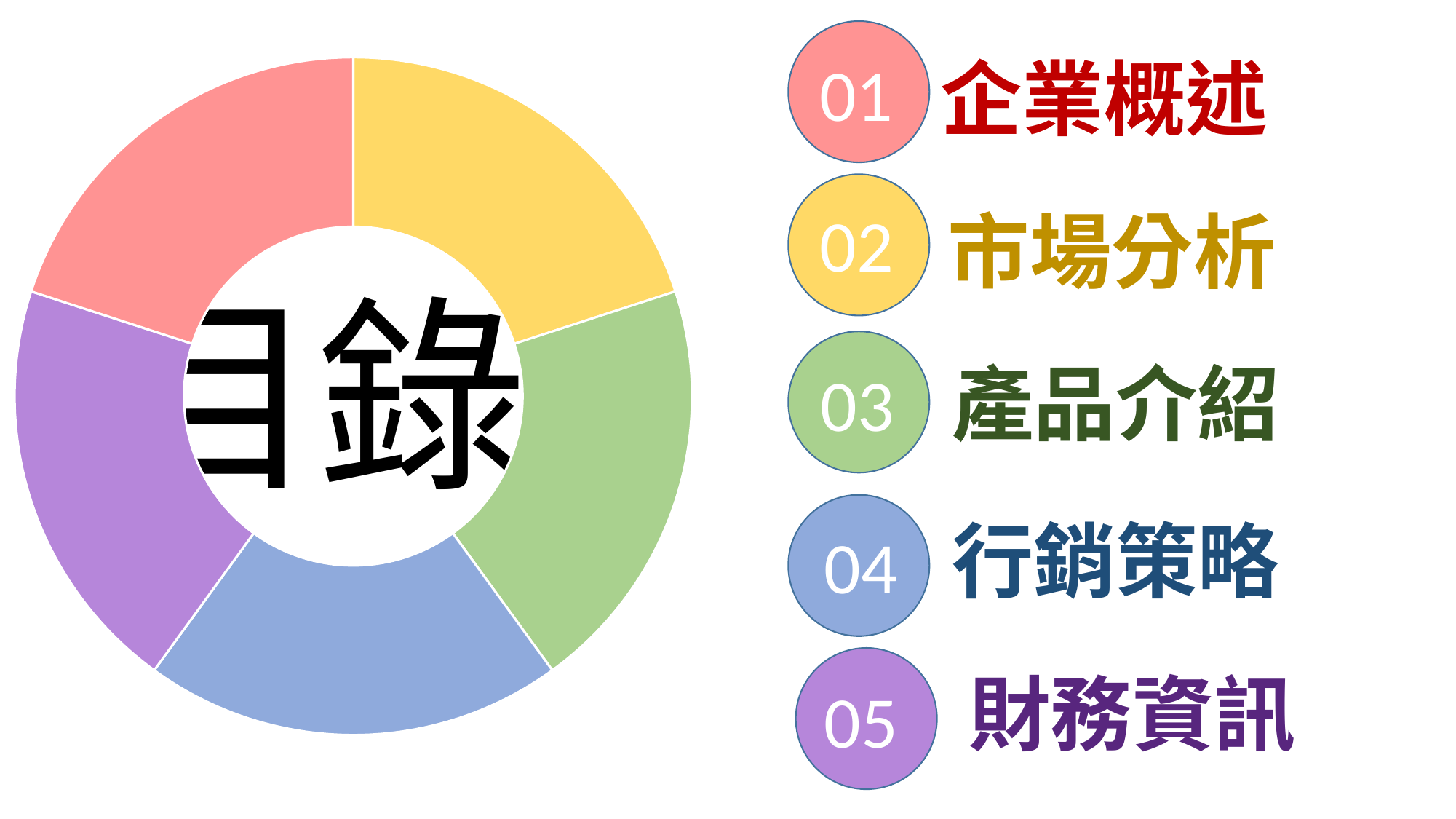

### Chart

| Category | 銷售 |
|---|---|
| 第一季 | 2.0 |
| 第二季 | 2.0 |
| 第三季 | 2.0 |
| 第四季 | 2.0 |
企業概述
01

02
市場分析
# 目錄

產品介紹
03

行銷策略
04

財務資訊
05